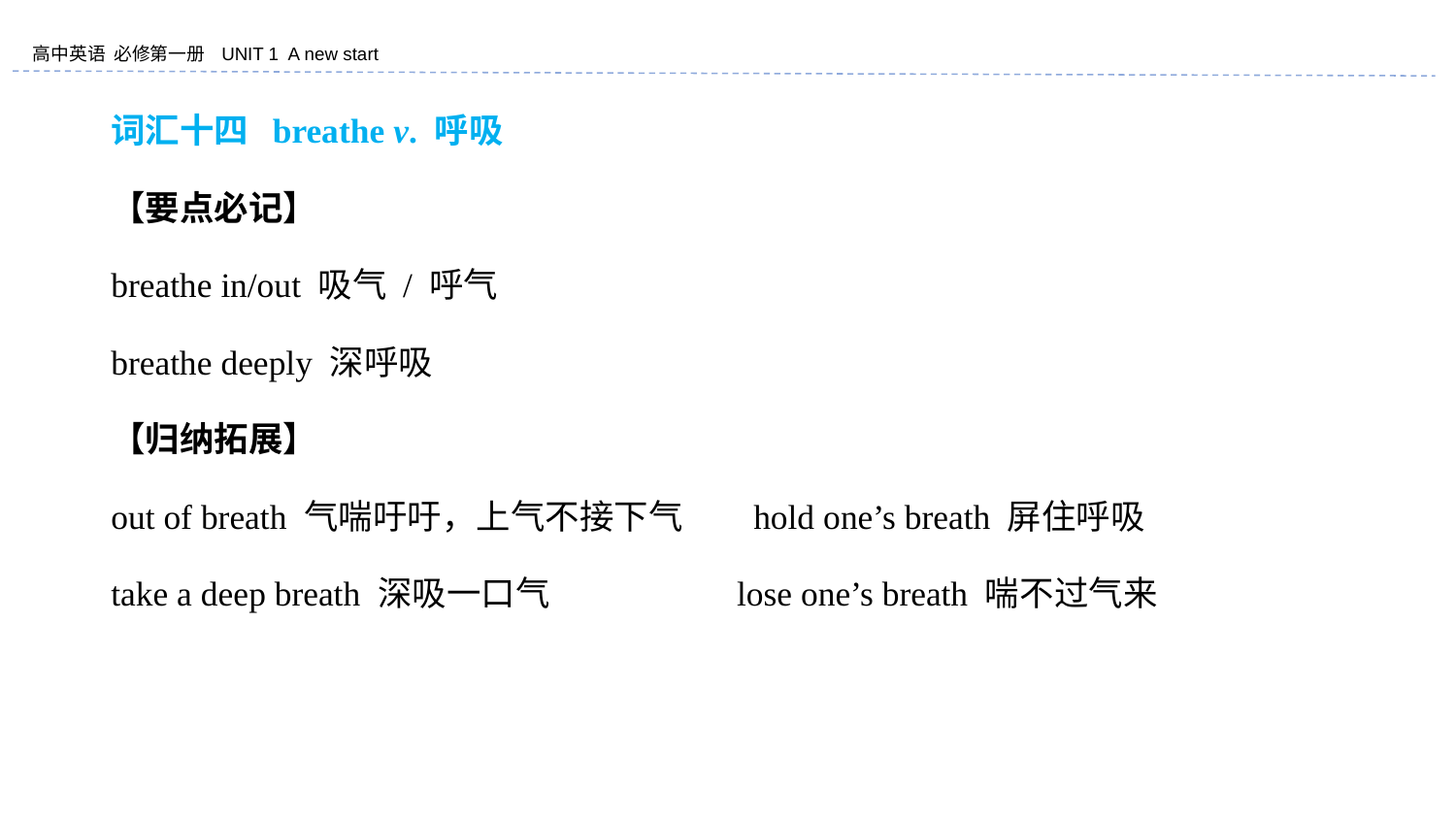

词汇十四  breathe v. 呼吸
【要点必记】
breathe in/out 吸气 / 呼气
breathe deeply 深呼吸
【归纳拓展】
out of breath 气喘吁吁，上气不接下气        hold one’s breath 屏住呼吸
take a deep breath 深吸一口气                       lose one’s breath 喘不过气来